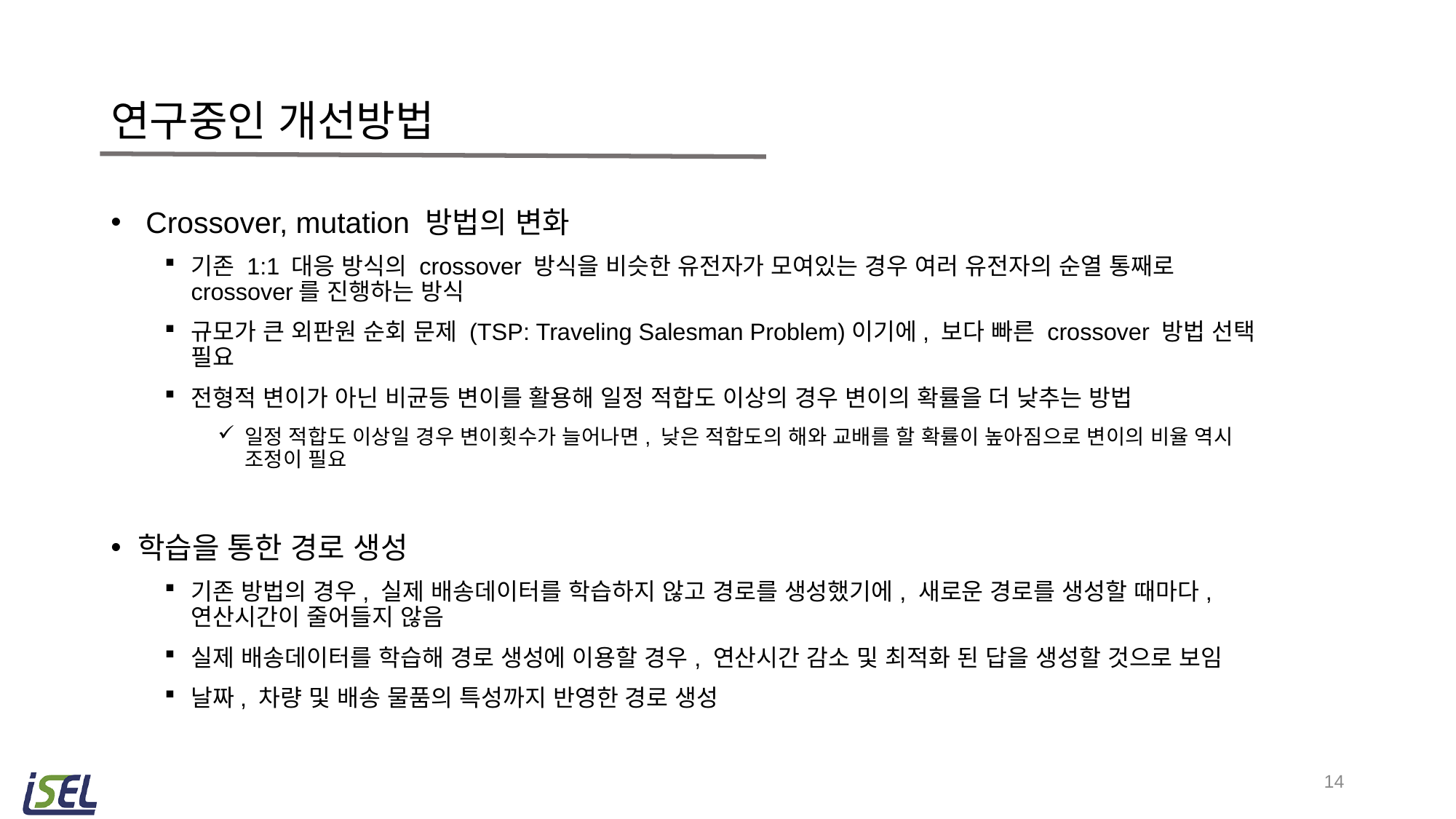

# 연구중인 개선방법
 Crossover, mutation 방법의 변화
기존 1:1 대응 방식의 crossover 방식을 비슷한 유전자가 모여있는 경우 여러 유전자의 순열 통째로 crossover를 진행하는 방식
규모가 큰 외판원 순회 문제 (TSP: Traveling Salesman Problem)이기에, 보다 빠른 crossover 방법 선택 필요
전형적 변이가 아닌 비균등 변이를 활용해 일정 적합도 이상의 경우 변이의 확률을 더 낮추는 방법
일정 적합도 이상일 경우 변이횟수가 늘어나면, 낮은 적합도의 해와 교배를 할 확률이 높아짐으로 변이의 비율 역시 조정이 필요

학습을 통한 경로 생성
기존 방법의 경우, 실제 배송데이터를 학습하지 않고 경로를 생성했기에, 새로운 경로를 생성할 때마다, 연산시간이 줄어들지 않음
실제 배송데이터를 학습해 경로 생성에 이용할 경우, 연산시간 감소 및 최적화 된 답을 생성할 것으로 보임
날짜, 차량 및 배송 물품의 특성까지 반영한 경로 생성
14